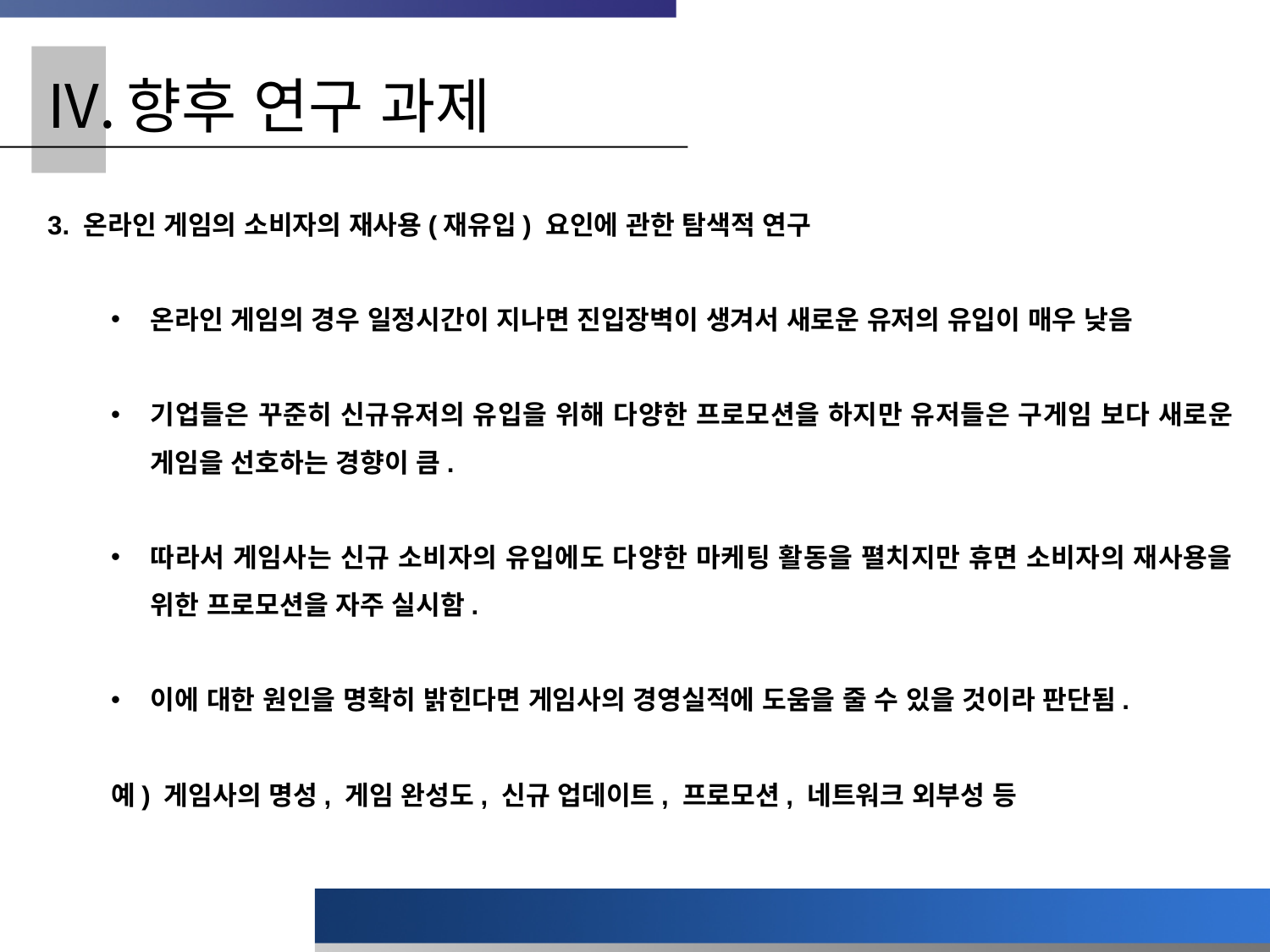

향후 연구 과제

3. 온라인 게임의 소비자의 재사용(재유입) 요인에 관한 탐색적 연구

온라인 게임의 경우 일정시간이 지나면 진입장벽이 생겨서 새로운 유저의 유입이 매우 낮음

기업들은 꾸준히 신규유저의 유입을 위해 다양한 프로모션을 하지만 유저들은 구게임 보다 새로운 게임을 선호하는 경향이 큼.

따라서 게임사는 신규 소비자의 유입에도 다양한 마케팅 활동을 펼치지만 휴면 소비자의 재사용을 위한 프로모션을 자주 실시함.

이에 대한 원인을 명확히 밝힌다면 게임사의 경영실적에 도움을 줄 수 있을 것이라 판단됨.

예) 게임사의 명성, 게임 완성도, 신규 업데이트, 프로모션, 네트워크 외부성 등